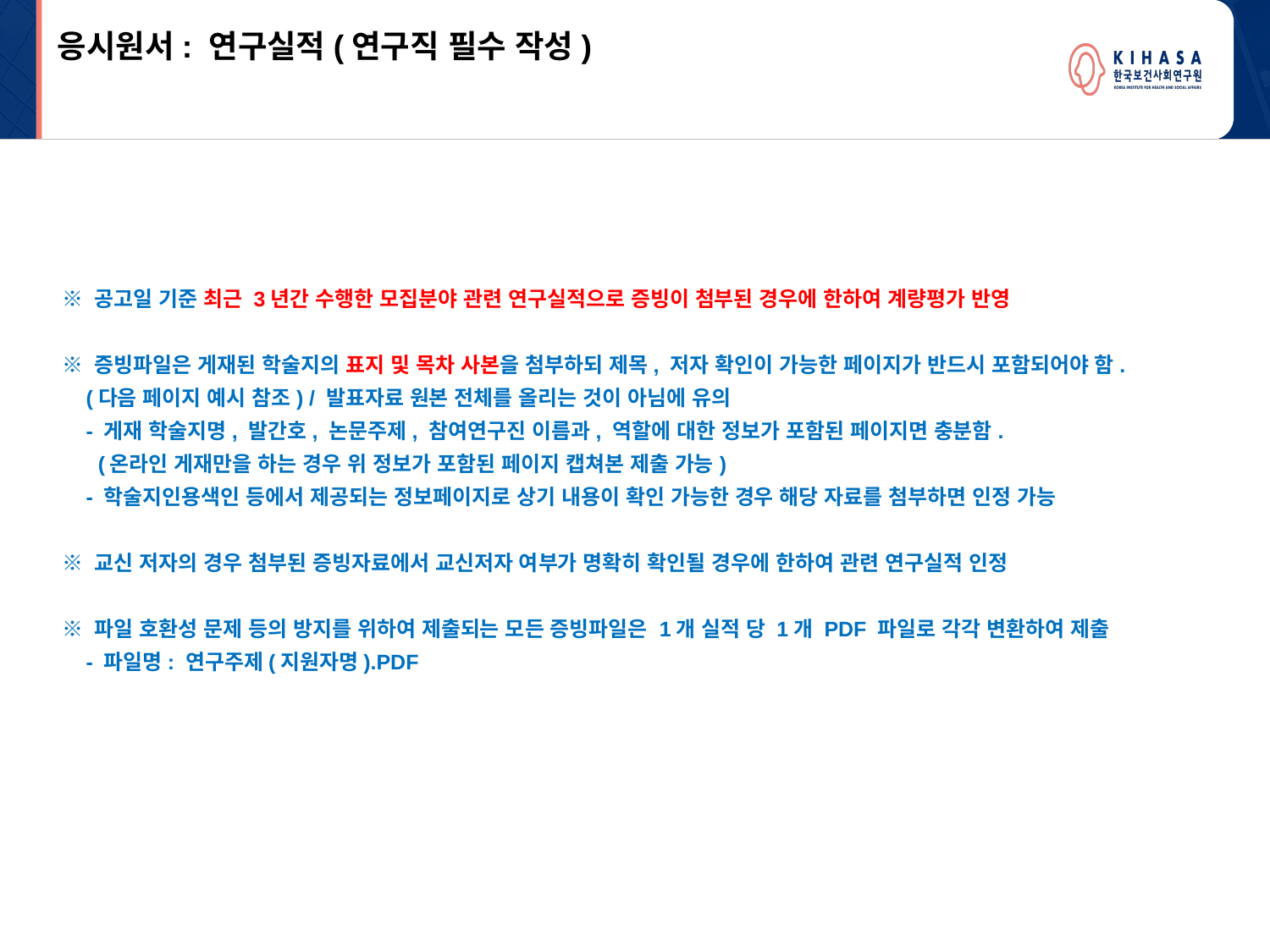

응시원서: 연구실적(연구직 필수 작성)
※ 공고일 기준 최근 3년간 수행한 모집분야 관련 연구실적으로 증빙이 첨부된 경우에 한하여 계량평가 반영

※ 증빙파일은 게재된 학술지의 표지 및 목차 사본을 첨부하되 제목, 저자 확인이 가능한 페이지가 반드시 포함되어야 함.
    (다음 페이지 예시 참조) / 발표자료 원본 전체를 올리는 것이 아님에 유의
    - 게재 학술지명, 발간호, 논문주제, 참여연구진 이름과, 역할에 대한 정보가 포함된 페이지면 충분함.
      (온라인 게재만을 하는 경우 위 정보가 포함된 페이지 캡쳐본 제출 가능)
    - 학술지인용색인 등에서 제공되는 정보페이지로 상기 내용이 확인 가능한 경우 해당 자료를 첨부하면 인정 가능

※ 교신 저자의 경우 첨부된 증빙자료에서 교신저자 여부가 명확히 확인될 경우에 한하여 관련 연구실적 인정

※ 파일 호환성 문제 등의 방지를 위하여 제출되는 모든 증빙파일은 1개 실적 당 1개 PDF 파일로 각각 변환하여 제출
    - 파일명: 연구주제(지원자명).PDF